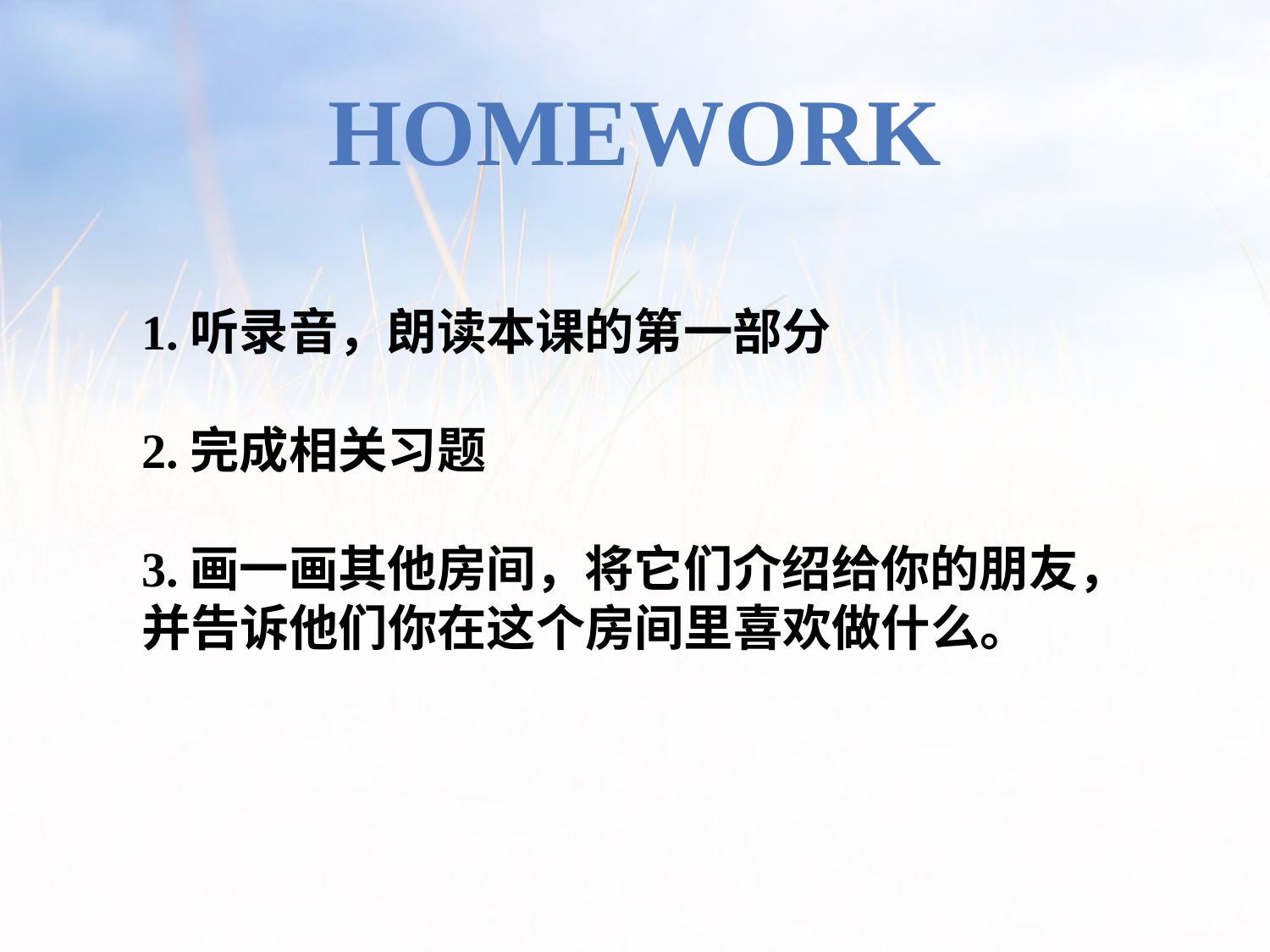

homework
1.听录音，朗读本课的第一部分

2.完成相关习题

3.画一画其他房间，将它们介绍给你的朋友，并告诉他们你在这个房间里喜欢做什么。